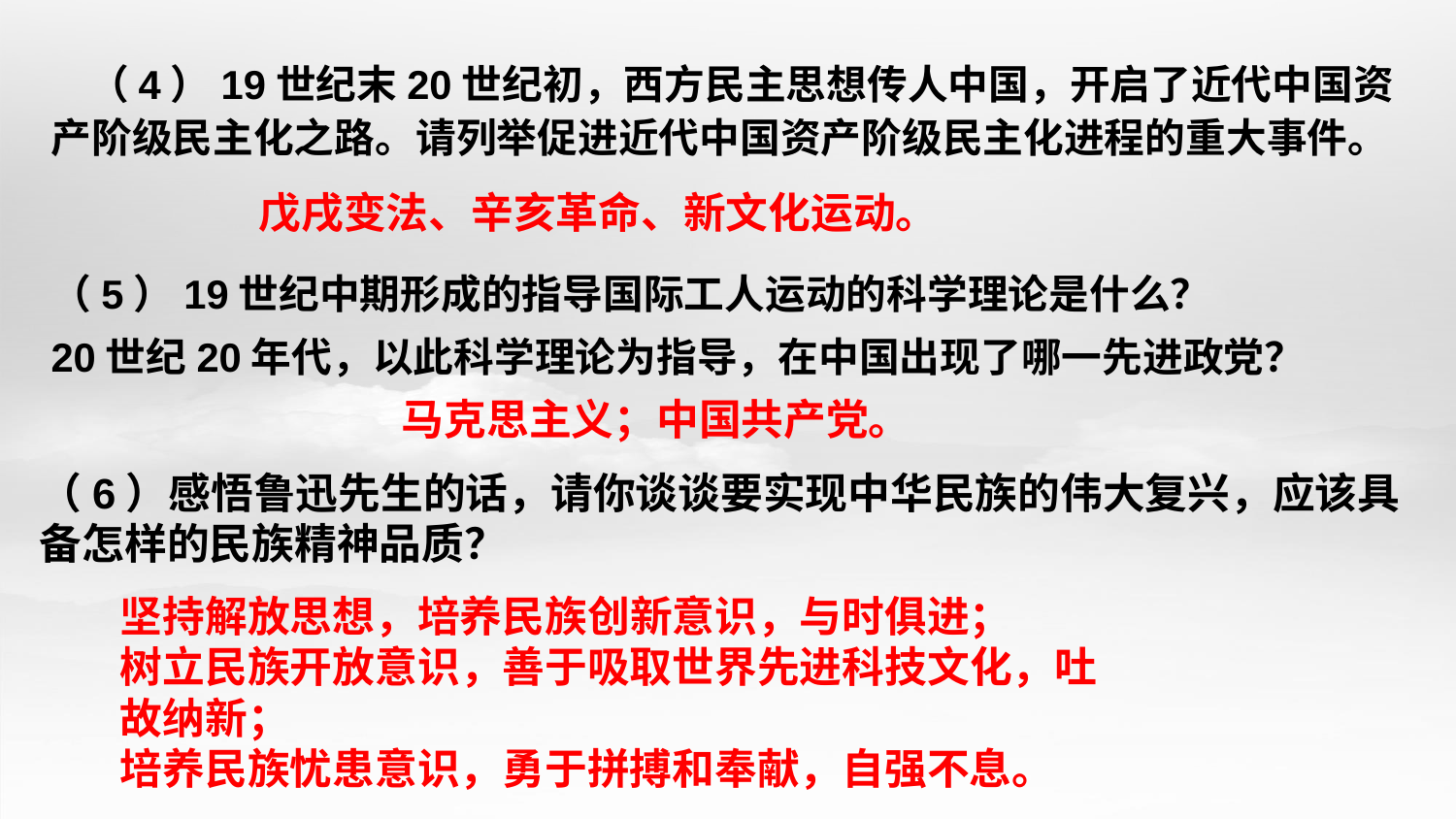

（4）19世纪末20世纪初，西方民主思想传人中国，开启了近代中国资产阶级民主化之路。请列举促进近代中国资产阶级民主化进程的重大事件。
戊戌变法、辛亥革命、新文化运动。
（5）19世纪中期形成的指导国际工人运动的科学理论是什么？
20世纪20年代，以此科学理论为指导，在中国出现了哪一先进政党？
马克思主义；中国共产党。
（6）感悟鲁迅先生的话，请你谈谈要实现中华民族的伟大复兴，应该具备怎样的民族精神品质？
坚持解放思想，培养民族创新意识，与时俱进；
树立民族开放意识，善于吸取世界先进科技文化，吐故纳新；
培养民族忧患意识，勇于拼搏和奉献，自强不息。